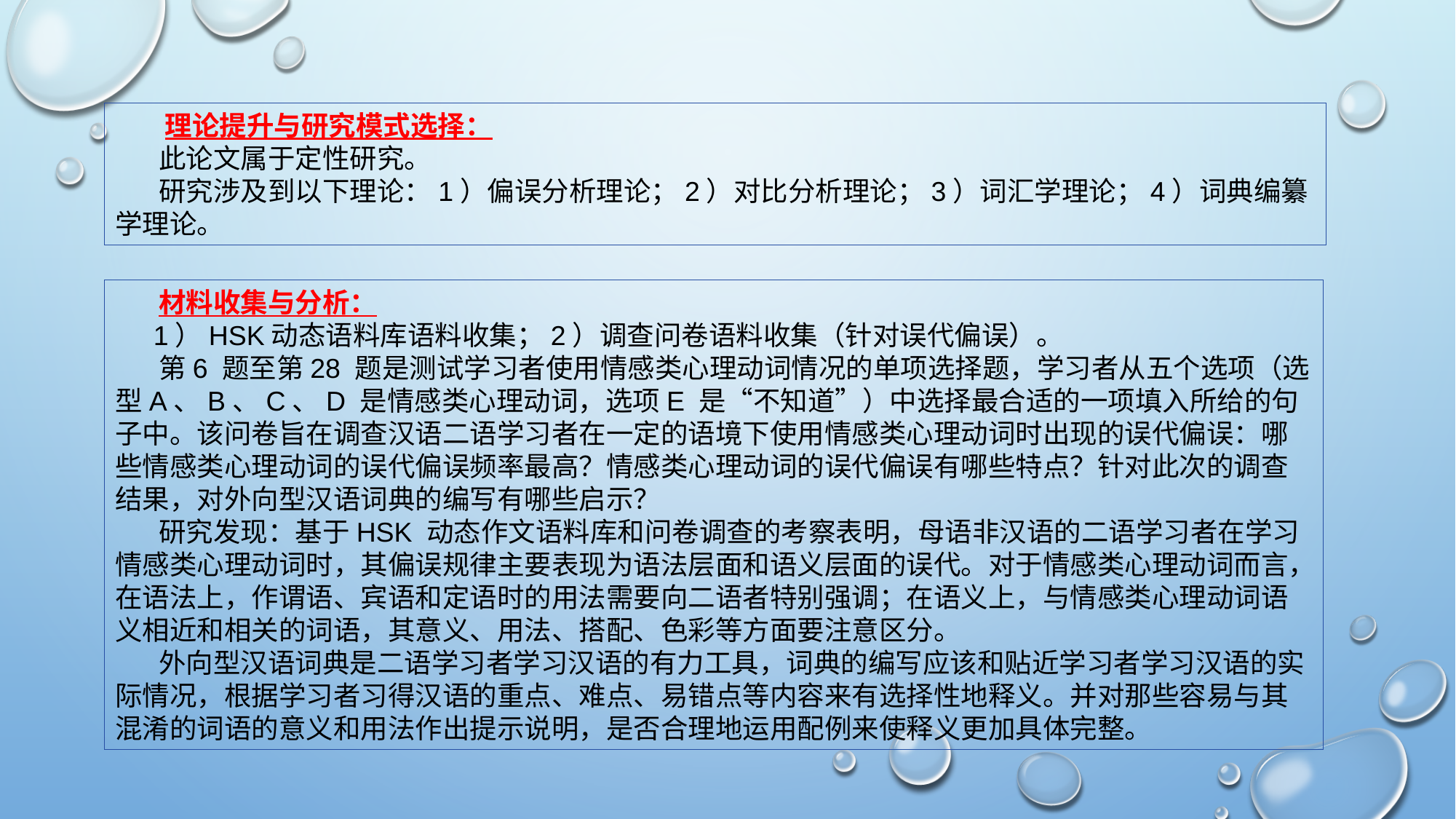

理论提升与研究模式选择：
      此论文属于定性研究。
      研究涉及到以下理论：1）偏误分析理论；2）对比分析理论；3）词汇学理论；4）词典编纂学理论。
      材料收集与分析：
     1）HSK动态语料库语料收集；2）调查问卷语料收集（针对误代偏误）。
      第6 题至第28 题是测试学习者使用情感类心理动词情况的单项选择题，学习者从五个选项（选型A、B、C、D 是情感类心理动词，选项E 是“不知道”）中选择最合适的一项填入所给的句子中。该问卷旨在调查汉语二语学习者在一定的语境下使用情感类心理动词时出现的误代偏误：哪些情感类心理动词的误代偏误频率最高？情感类心理动词的误代偏误有哪些特点？针对此次的调查结果，对外向型汉语词典的编写有哪些启示？
      研究发现：基于HSK 动态作文语料库和问卷调查的考察表明，母语非汉语的二语学习者在学习情感类心理动词时，其偏误规律主要表现为语法层面和语义层面的误代。对于情感类心理动词而言，在语法上，作谓语、宾语和定语时的用法需要向二语者特别强调；在语义上，与情感类心理动词语义相近和相关的词语，其意义、用法、搭配、色彩等方面要注意区分。
      外向型汉语词典是二语学习者学习汉语的有力工具，词典的编写应该和贴近学习者学习汉语的实际情况，根据学习者习得汉语的重点、难点、易错点等内容来有选择性地释义。并对那些容易与其混淆的词语的意义和用法作出提示说明，是否合理地运用配例来使释义更加具体完整。